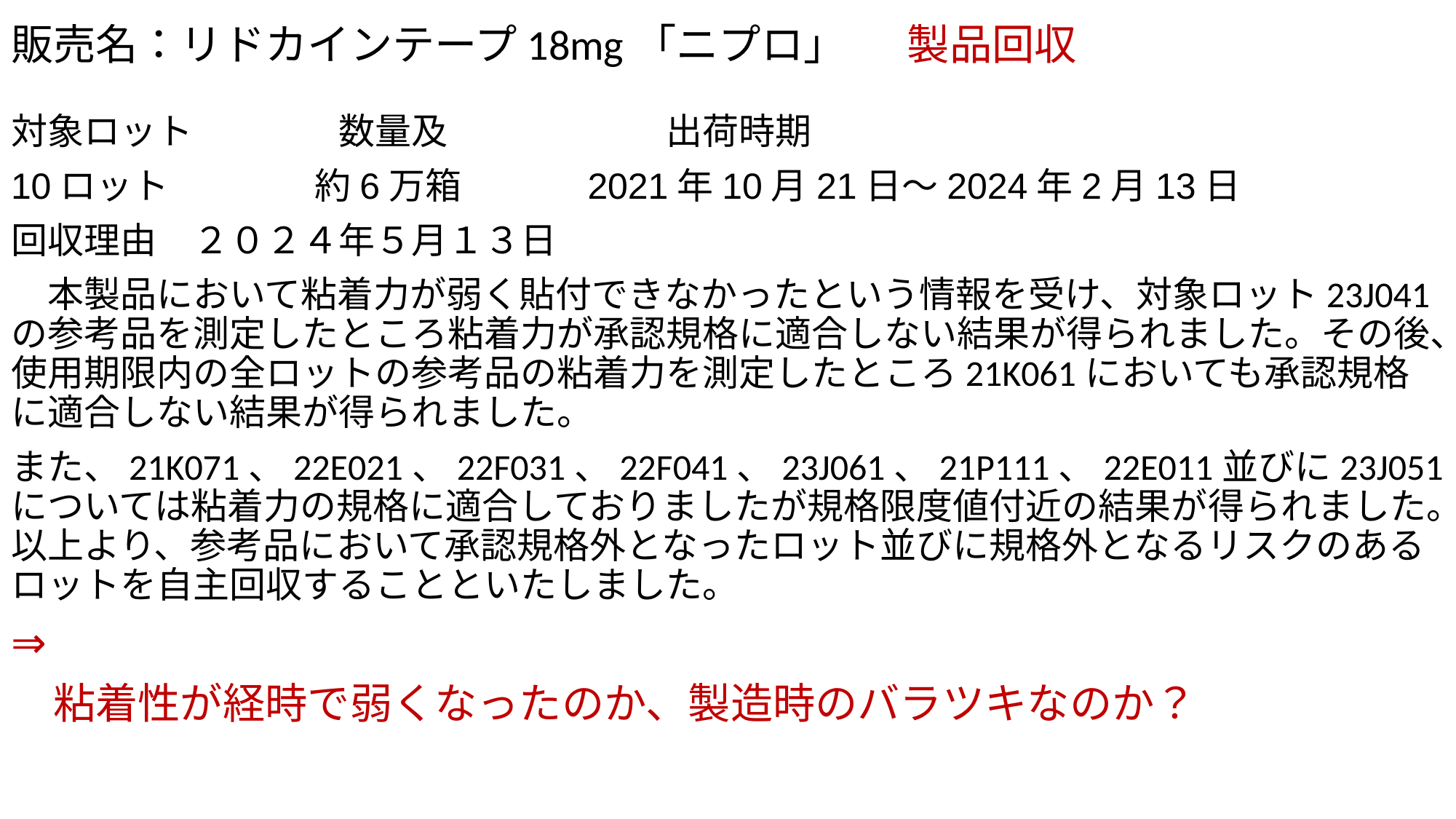

# 販売名：リドカインテープ18mg「ニプロ」 　 製品回収
対象ロット　　　　数量及　　　　　　出荷時期
10ロット　　　　約6万箱 　　　2021年10月21日～2024年2月13日
回収理由　２０２４年５月１３日
　本製品において粘着力が弱く貼付できなかったという情報を受け、対象ロット23J041の参考品を測定したところ粘着力が承認規格に適合しない結果が得られました。その後、使用期限内の全ロットの参考品の粘着力を測定したところ21K061においても承認規格に適合しない結果が得られました。
また、21K071、22E021、22F031、22F041、23J061、21P111、22E011並びに23J051については粘着力の規格に適合しておりましたが規格限度値付近の結果が得られました。以上より、参考品において承認規格外となったロット並びに規格外となるリスクのあるロットを自主回収することといたしました。
⇒
　粘着性が経時で弱くなったのか、製造時のバラツキなのか？